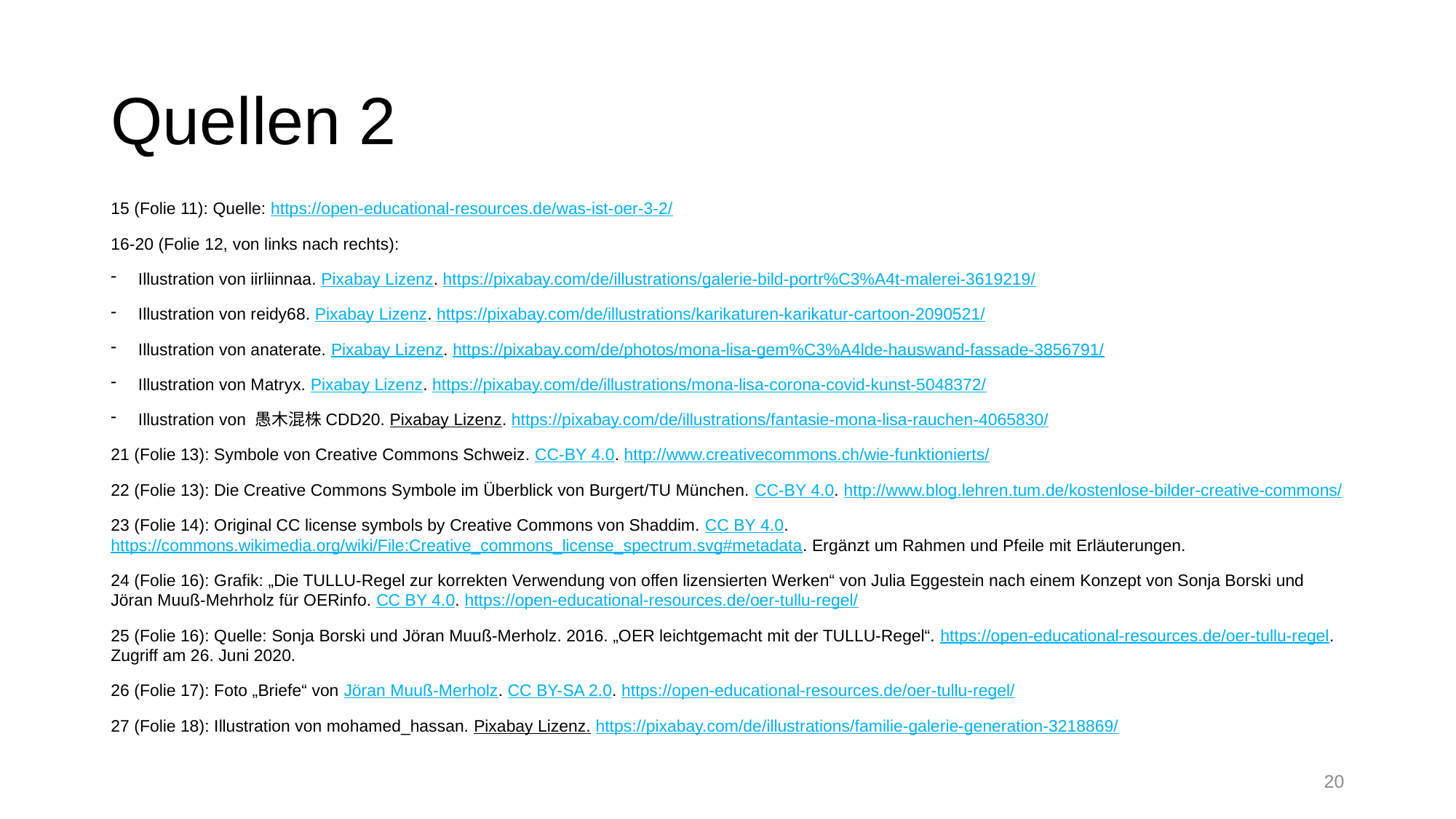

# Quellen 2
15 (Folie 11): Quelle: https://open-educational-resources.de/was-ist-oer-3-2/
16-20 (Folie 12, von links nach rechts):
Illustration von iirliinnaa. Pixabay Lizenz. https://pixabay.com/de/illustrations/galerie-bild-portr%C3%A4t-malerei-3619219/
Illustration von reidy68. Pixabay Lizenz. https://pixabay.com/de/illustrations/karikaturen-karikatur-cartoon-2090521/
Illustration von anaterate. Pixabay Lizenz. https://pixabay.com/de/photos/mona-lisa-gem%C3%A4lde-hauswand-fassade-3856791/
Illustration von Matryx. Pixabay Lizenz. https://pixabay.com/de/illustrations/mona-lisa-corona-covid-kunst-5048372/
Illustration von 愚木混株CDD20. Pixabay Lizenz. https://pixabay.com/de/illustrations/fantasie-mona-lisa-rauchen-4065830/
21 (Folie 13): Symbole von Creative Commons Schweiz. CC-BY 4.0. http://www.creativecommons.ch/wie-funktionierts/
22 (Folie 13): Die Creative Commons Symbole im Überblick von Burgert/TU München. CC-BY 4.0. http://www.blog.lehren.tum.de/kostenlose-bilder-creative-commons/
23 (Folie 14): Original CC license symbols by Creative Commons von Shaddim. CC BY 4.0. https://commons.wikimedia.org/wiki/File:Creative_commons_license_spectrum.svg#metadata. Ergänzt um Rahmen und Pfeile mit Erläuterungen.
24 (Folie 16): Grafik: „Die TULLU-Regel zur korrekten Verwendung von offen lizensierten Werken“ von Julia Eggestein nach einem Konzept von Sonja Borski und Jöran Muuß-Mehrholz für OERinfo. CC BY 4.0. https://open-educational-resources.de/oer-tullu-regel/
25 (Folie 16): Quelle: Sonja Borski und Jöran Muuß-Merholz. 2016. „OER leichtgemacht mit der TULLU-Regel“. https://open-educational-resources.de/oer-tullu-regel. Zugriff am 26. Juni 2020.
26 (Folie 17): Foto „Briefe“ von Jöran Muuß-Merholz. CC BY-SA 2.0. https://open-educational-resources.de/oer-tullu-regel/
27 (Folie 18): Illustration von mohamed_hassan. Pixabay Lizenz. https://pixabay.com/de/illustrations/familie-galerie-generation-3218869/

20